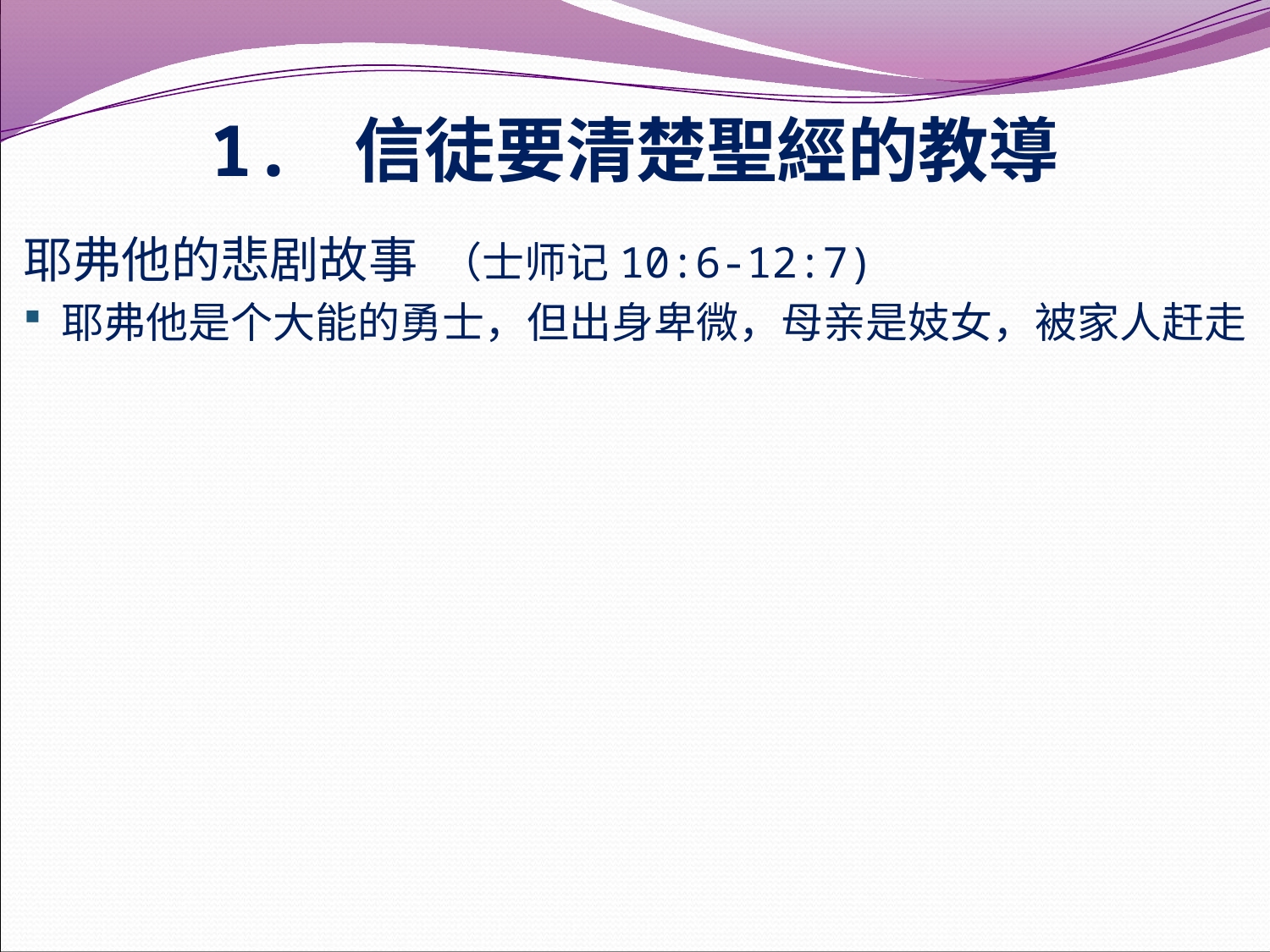

# 1. 信徒要清楚聖經的教導
耶弗他的悲剧故事  （士师记10:6-12:7)
耶弗他是个大能的勇士，但出身卑微，母亲是妓女，被家人赶走